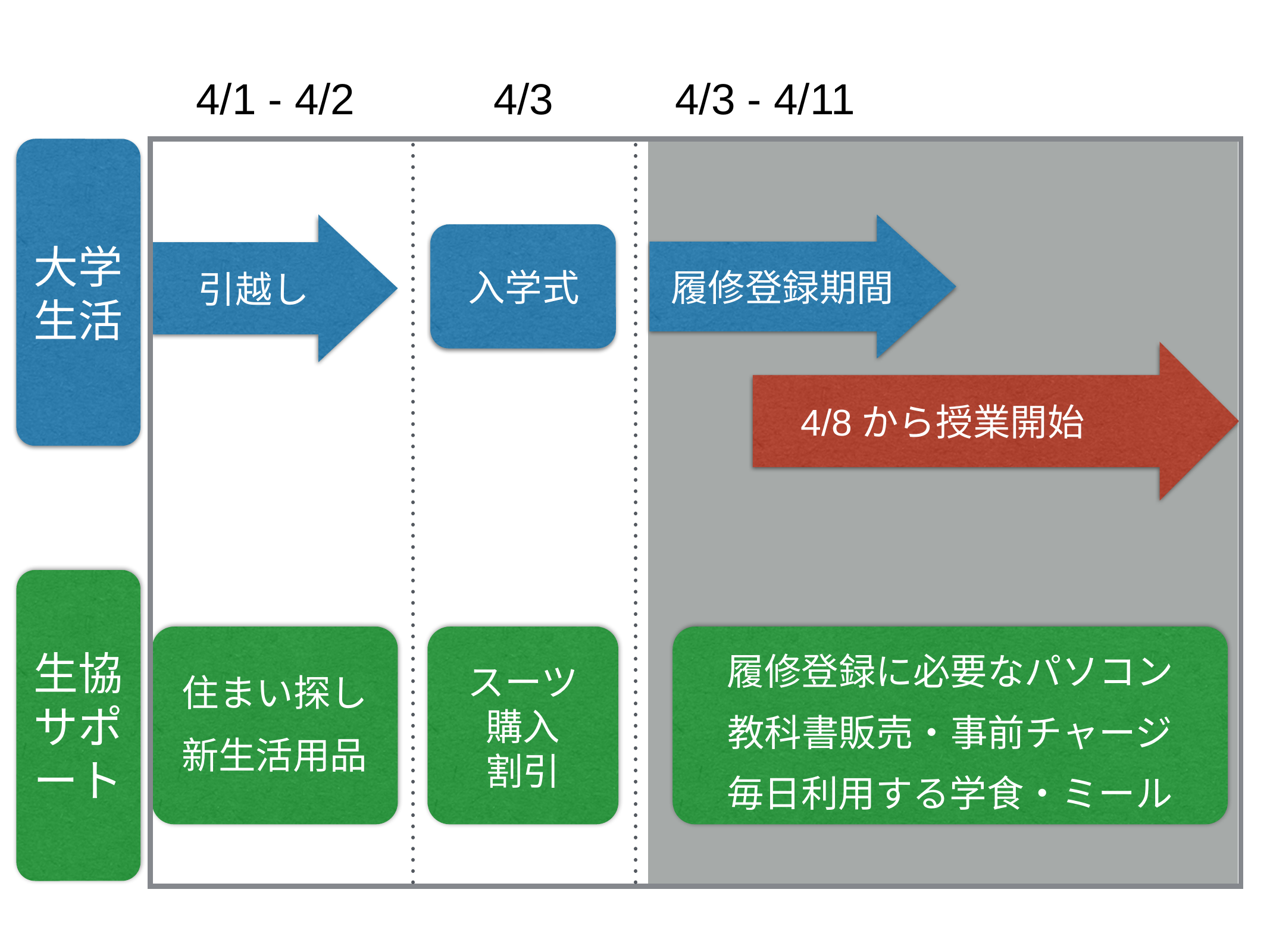

4/1 - 4/2
4/3
4/3 - 4/11

引越し

履修登録期間

入学式
大学
生活

4/8から授業開始

住まい探し
新生活用品

スーツ
購入
割引

生協
サポ
ート
履修登録に必要なパソコン
教科書販売・事前チャージ
毎日利用する学食・ミール